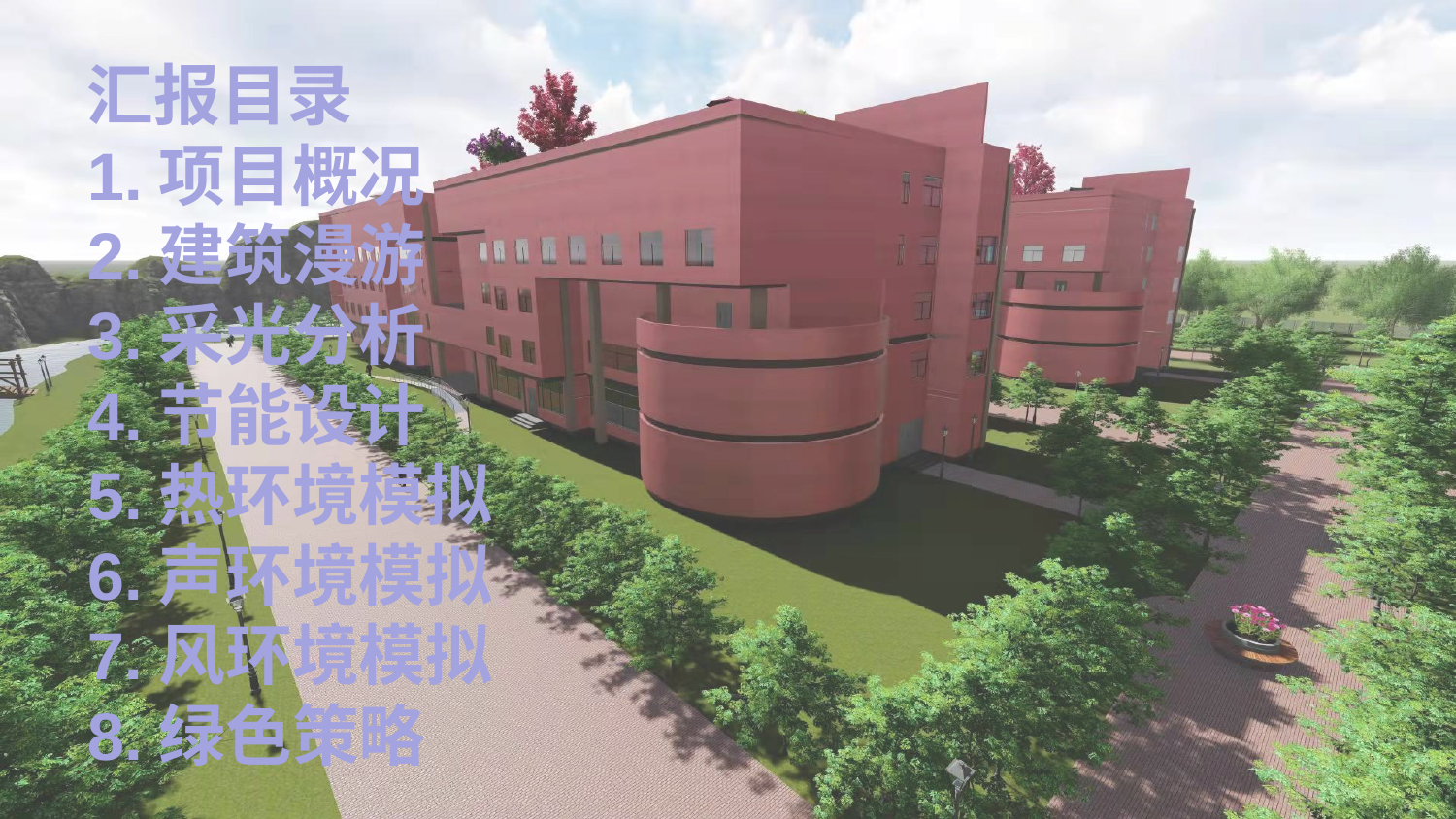

# 汇报目录 1.项目概况 2.建筑漫游 3.采光分析 4.节能设计 5.热环境模拟 6.声环境模拟 7.风环境模拟 8.绿色策略